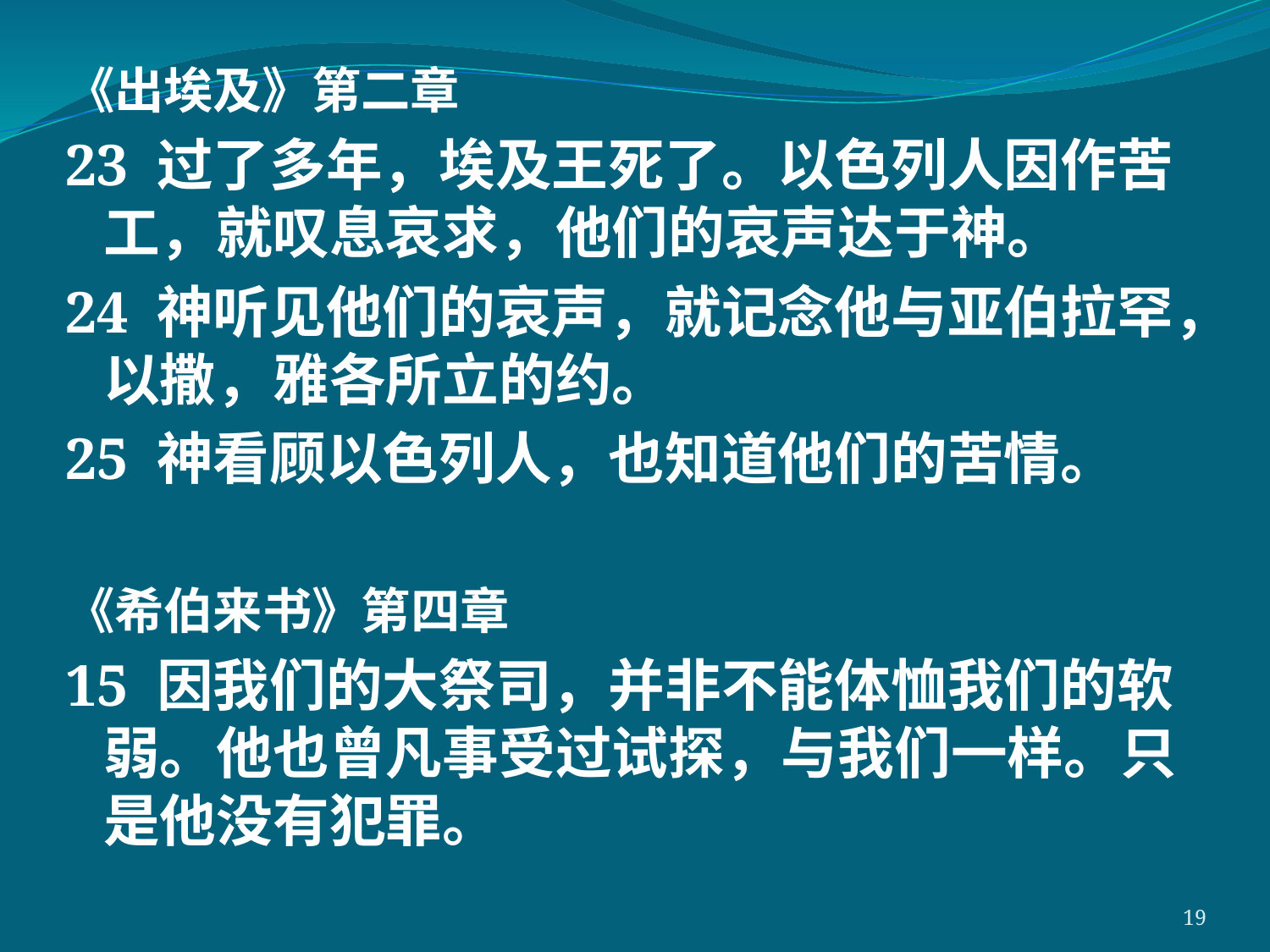

《出埃及》第二章
23 过了多年，埃及王死了。以色列人因作苦工，就叹息哀求，他们的哀声达于神。
24 神听见他们的哀声，就记念他与亚伯拉罕，以撒，雅各所立的约。
25 神看顾以色列人，也知道他们的苦情。

《希伯来书》第四章
15 因我们的大祭司，并非不能体恤我们的软弱。他也曾凡事受过试探，与我们一样。只是他没有犯罪。

19